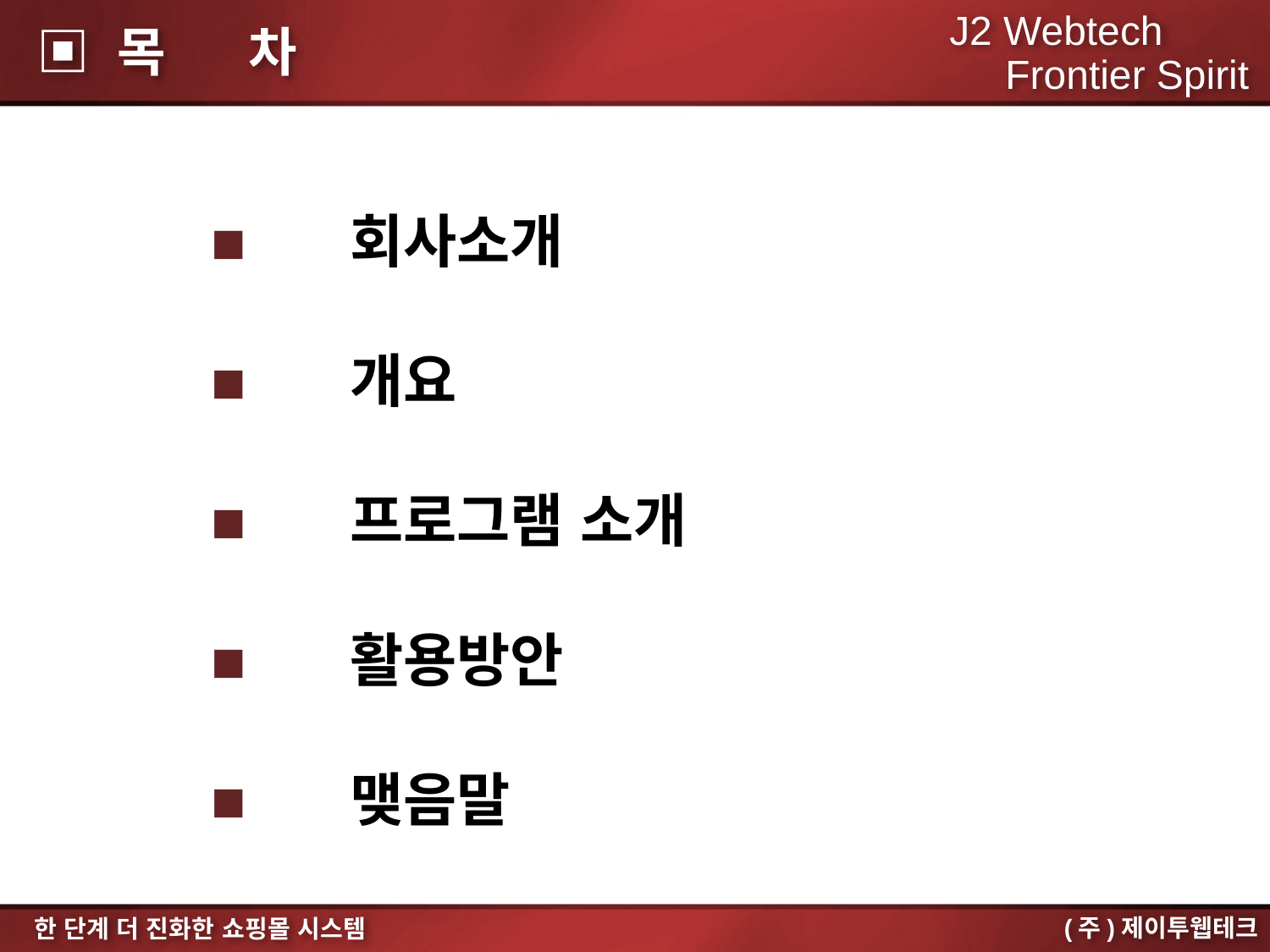

J2 Webtech
     Frontier Spirit
▣ 목 　 차
■
■
■
■
■
회사소개
개요
프로그램 소개
활용방안
맺음말
(주)제이투웹테크
한 단계 더 진화한 쇼핑몰 시스템